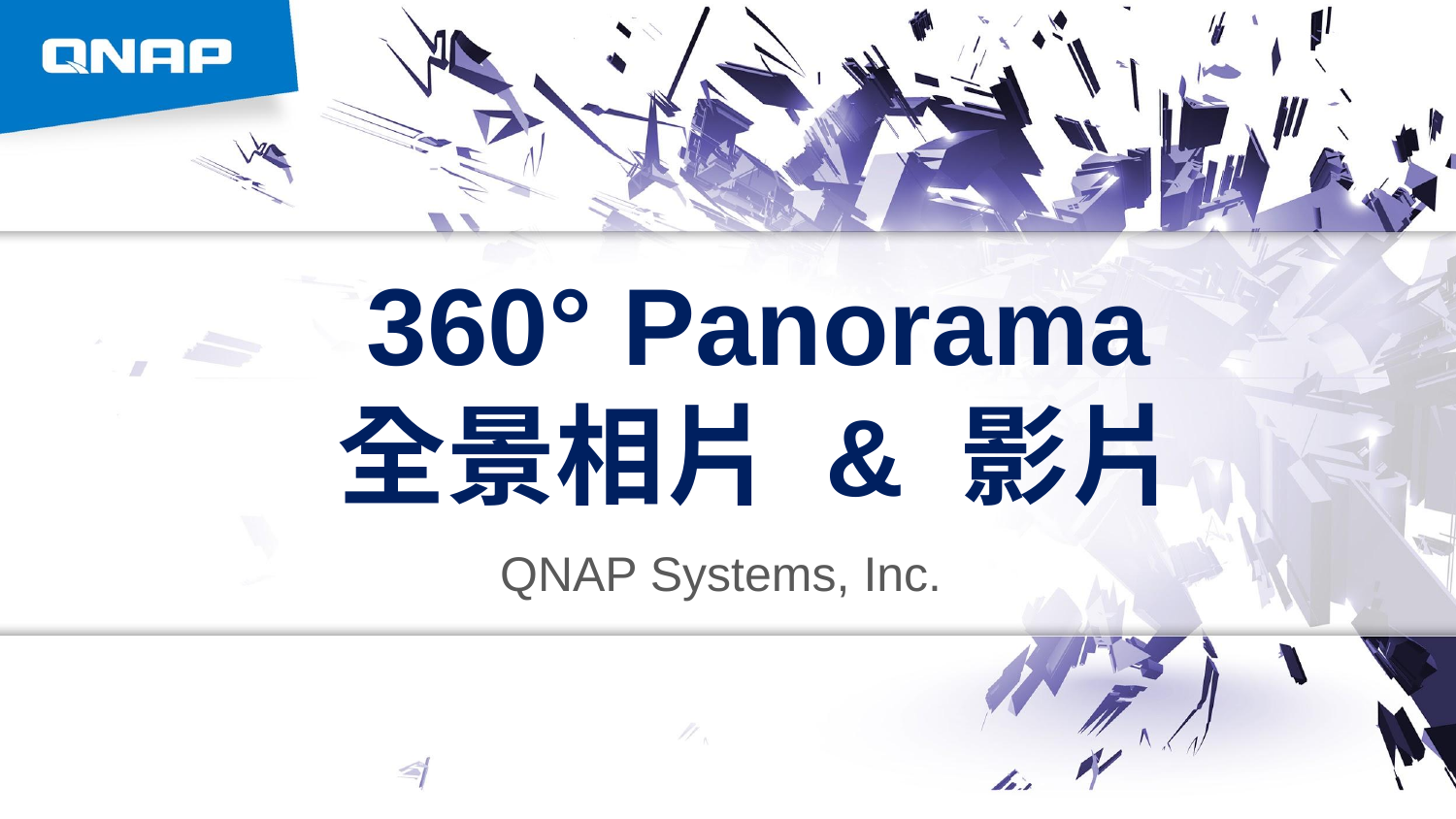

360° Panorama
全景相片 & 影片
QNAP Systems, Inc.